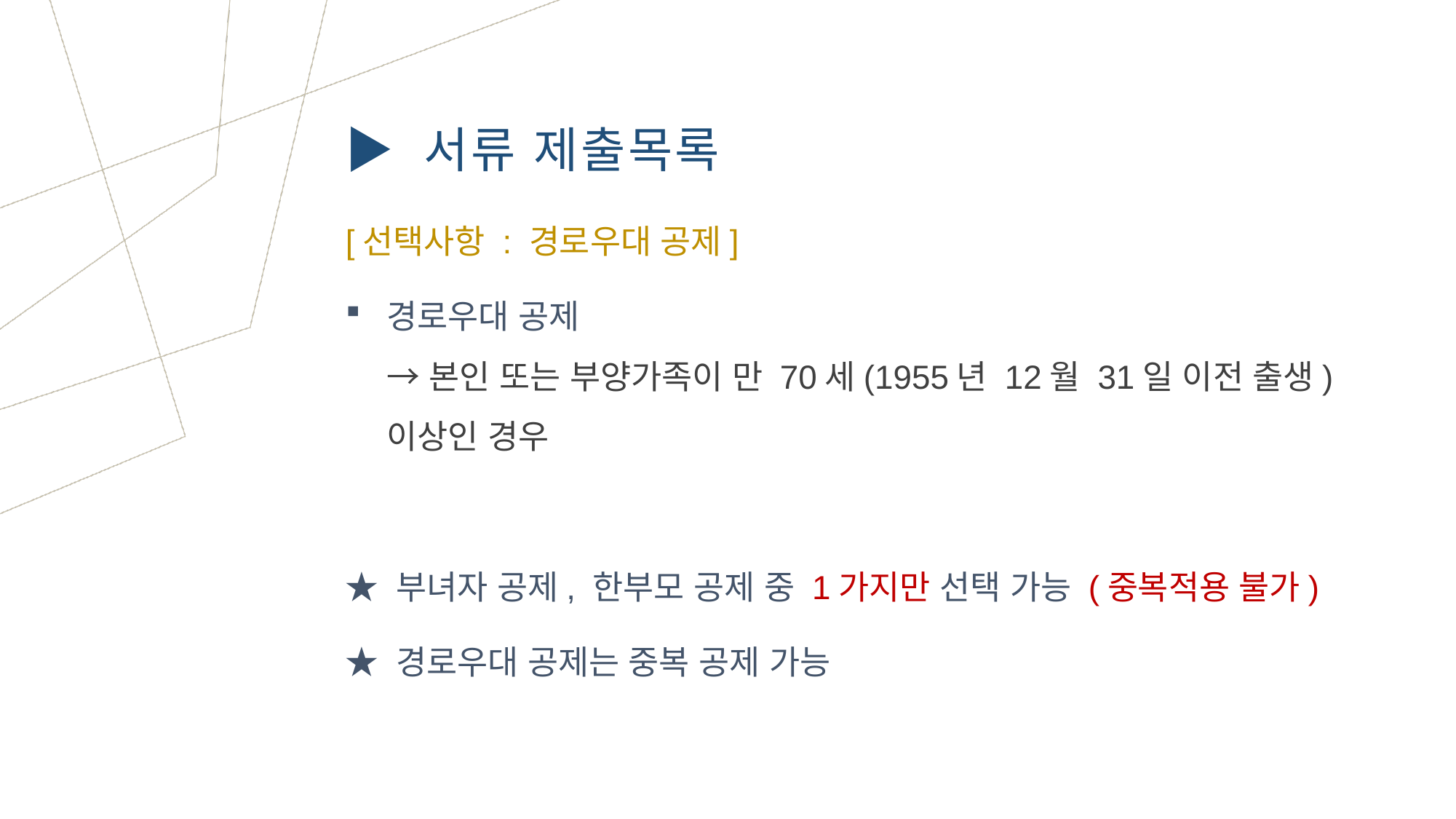

▶ 서류 제출목록
[선택사항 : 경로우대 공제]
경로우대 공제
→ 본인 또는 부양가족이 만 70세(1955년 12월 31일 이전 출생) 이상인 경우

★ 부녀자 공제, 한부모 공제 중 1가지만 선택 가능 (중복적용 불가)
★ 경로우대 공제는 중복 공제 가능